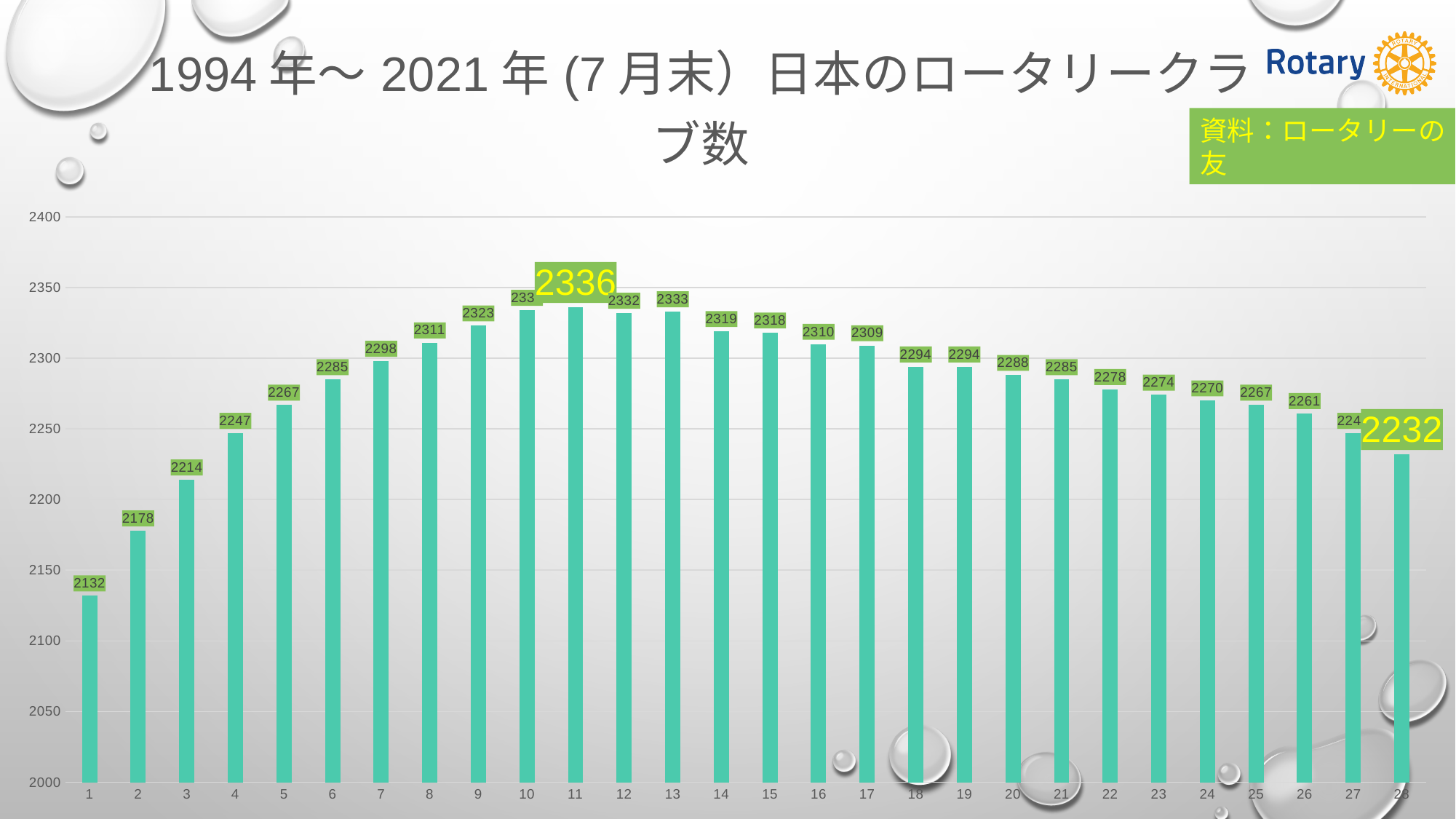

### Chart: 1994年～2021年(7月末）日本のロータリークラブ数

| Category |  |
|---|---|
資料：ロータリーの友